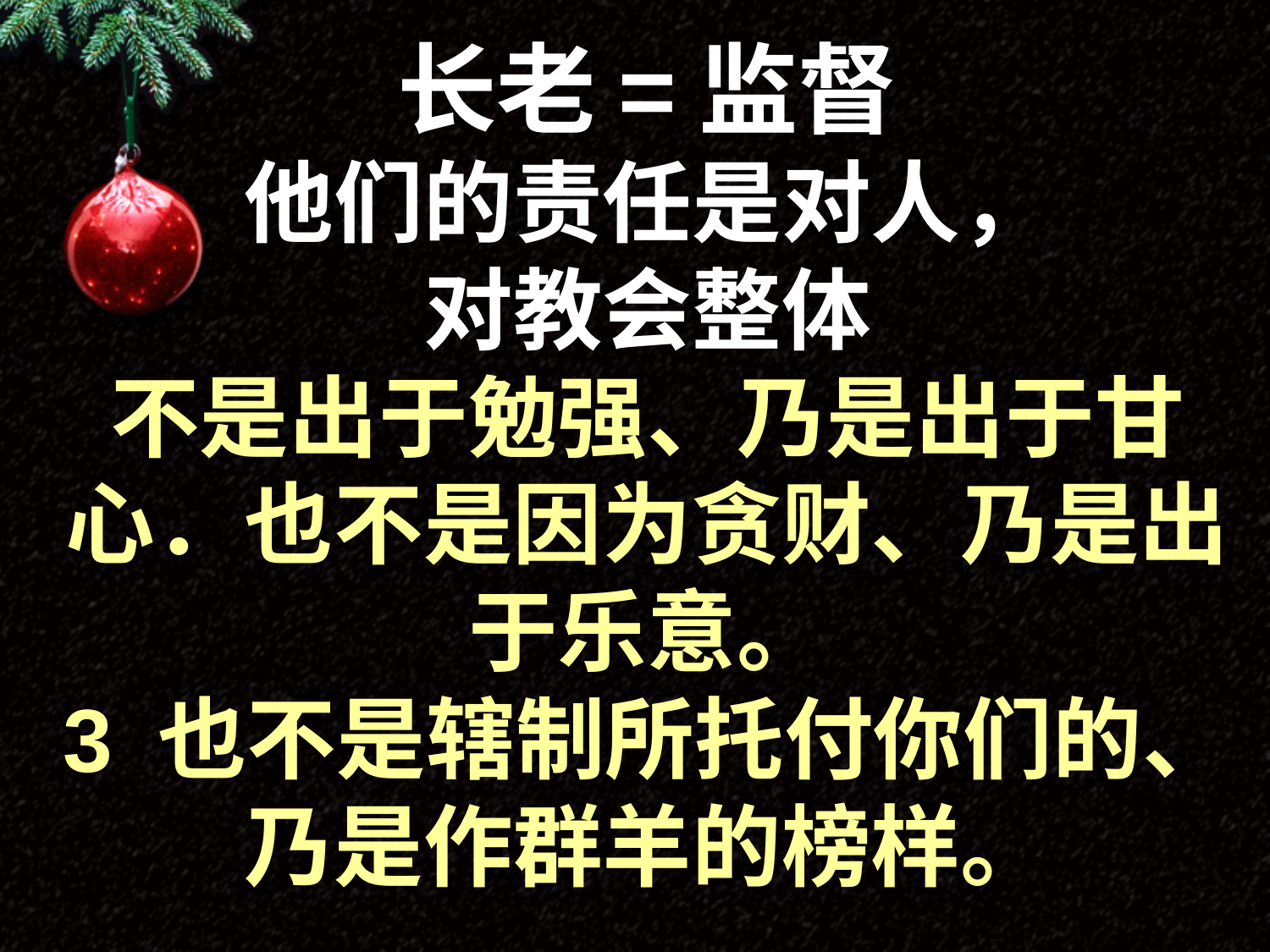

长老=监督
他们的责任是对人，
对教会整体
不是出于勉强、乃是出于甘心．也不是因为贪财、乃是出于乐意。
3 也不是辖制所托付你们的、
乃是作群羊的榜样。